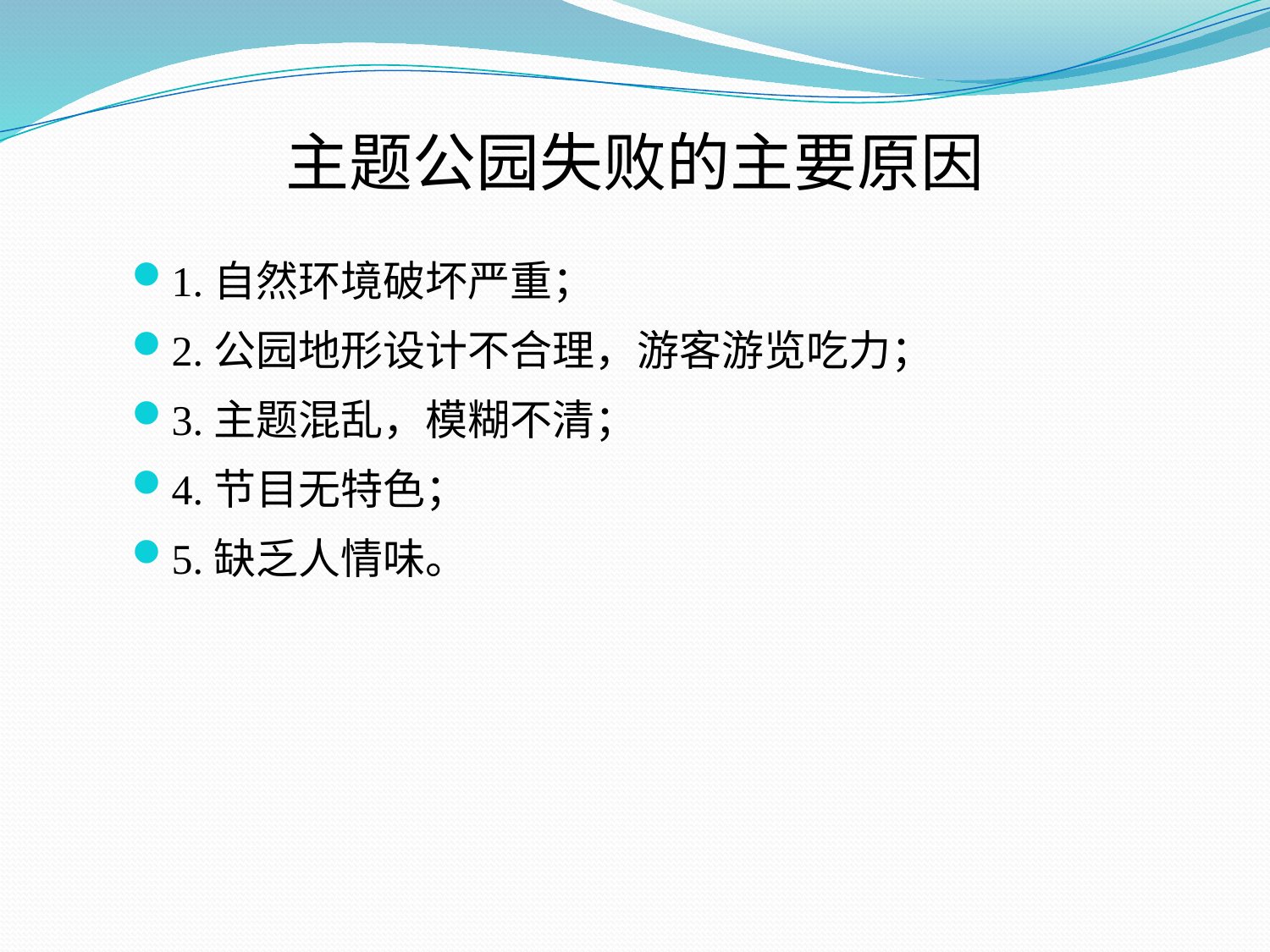

# 主题公园失败的主要原因
1.自然环境破坏严重；
2.公园地形设计不合理，游客游览吃力；
3.主题混乱，模糊不清；
4.节目无特色；
5.缺乏人情味。